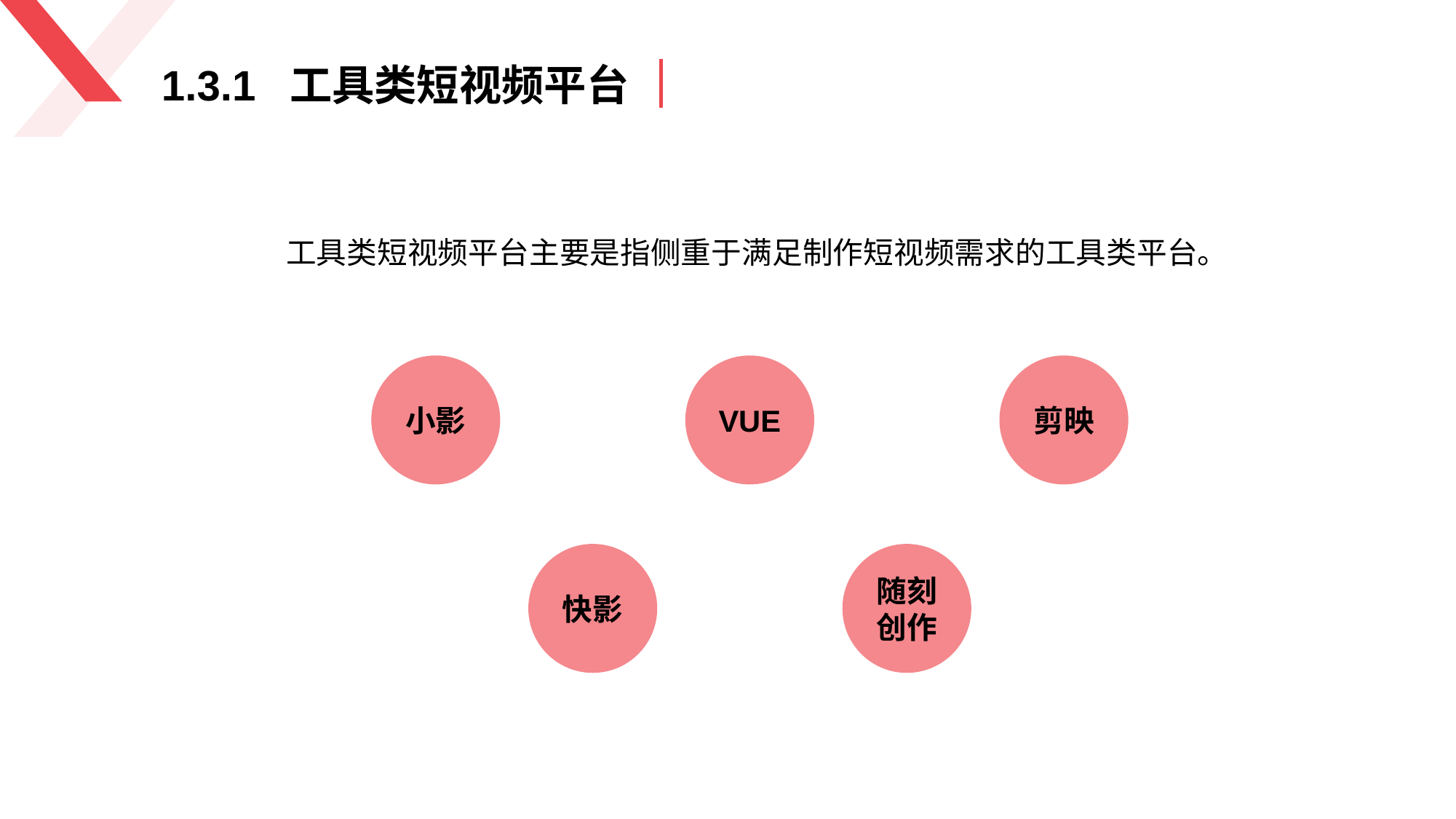

1.3.1  工具类短视频平台
工具类短视频平台主要是指侧重于满足制作短视频需求的工具类平台。
小影
VUE
剪映
快影
随刻创作